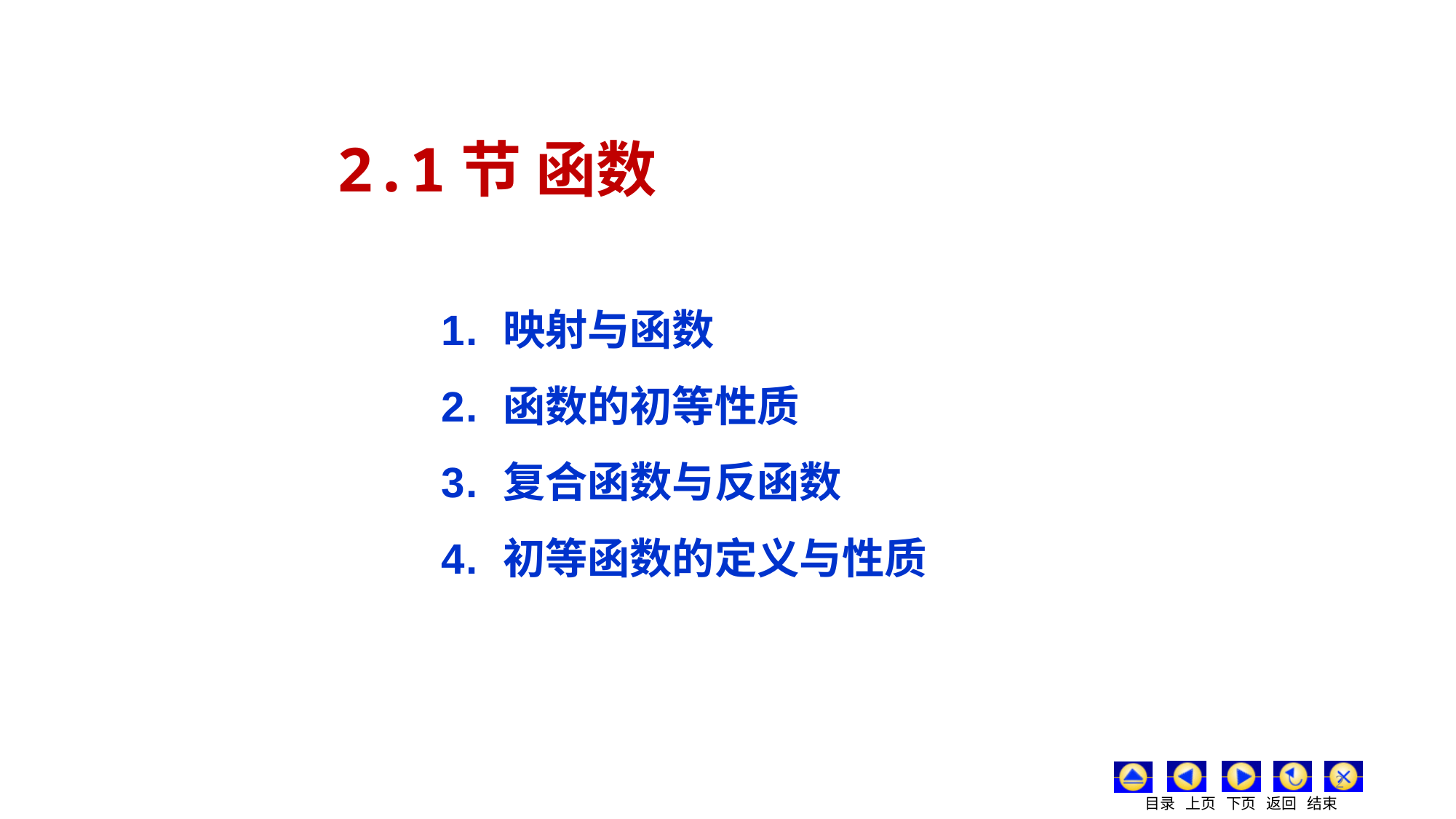

2.1节 函数
映射与函数
函数的初等性质
复合函数与反函数
初等函数的定义与性质
2